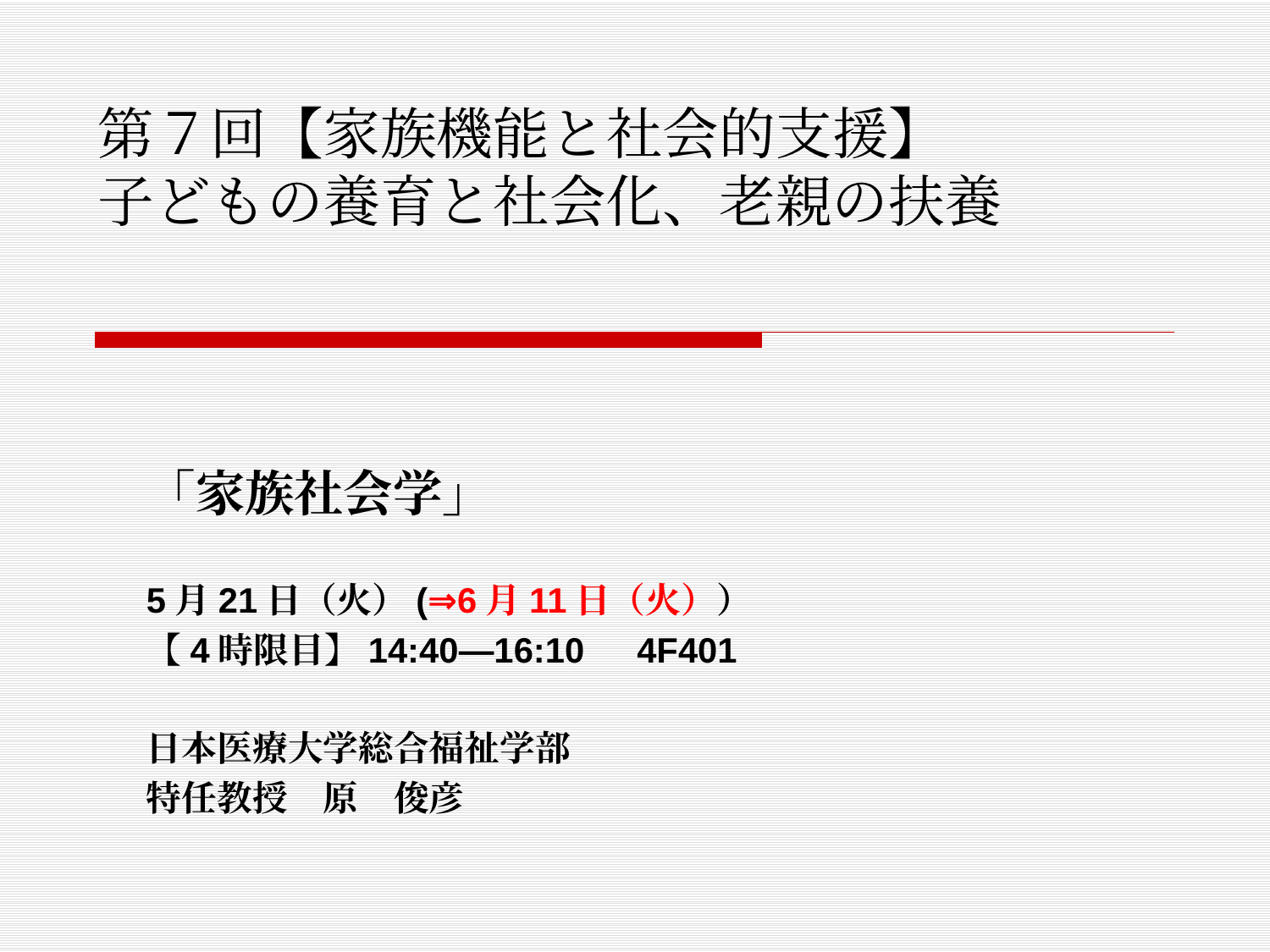

# 第７回【家族機能と社会的支援】 子どもの養育と社会化、老親の扶養
「家族社会学」

5月21日（火）(⇒6月11日（火））
【4時限目】14:40―16:10　4F401

日本医療大学総合福祉学部
特任教授　原　俊彦